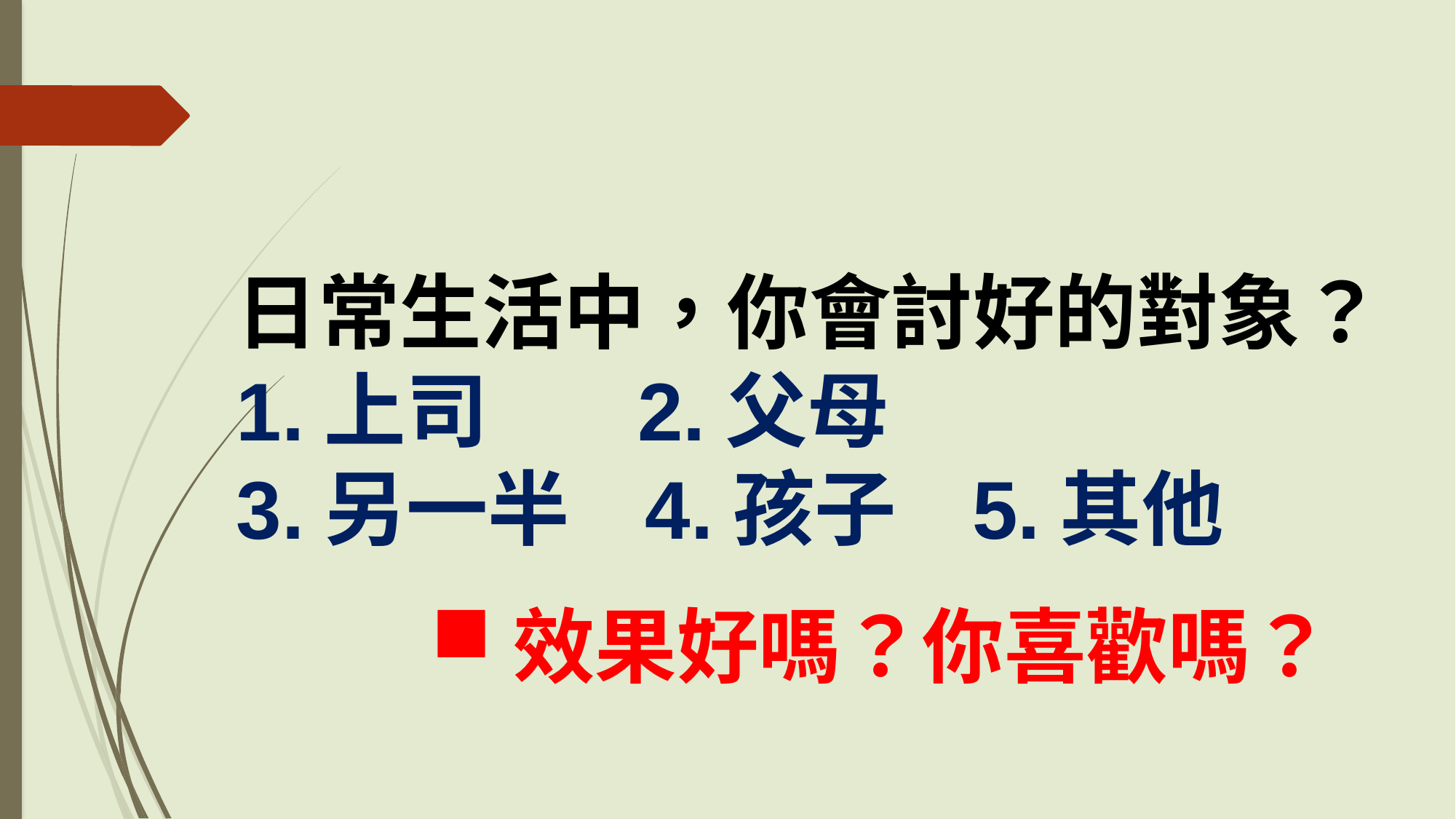

日常生活中，你會討好的對象？
1.上司       2.父母
3.另一半   4.孩子   5.其他
效果好嗎？你喜歡嗎？